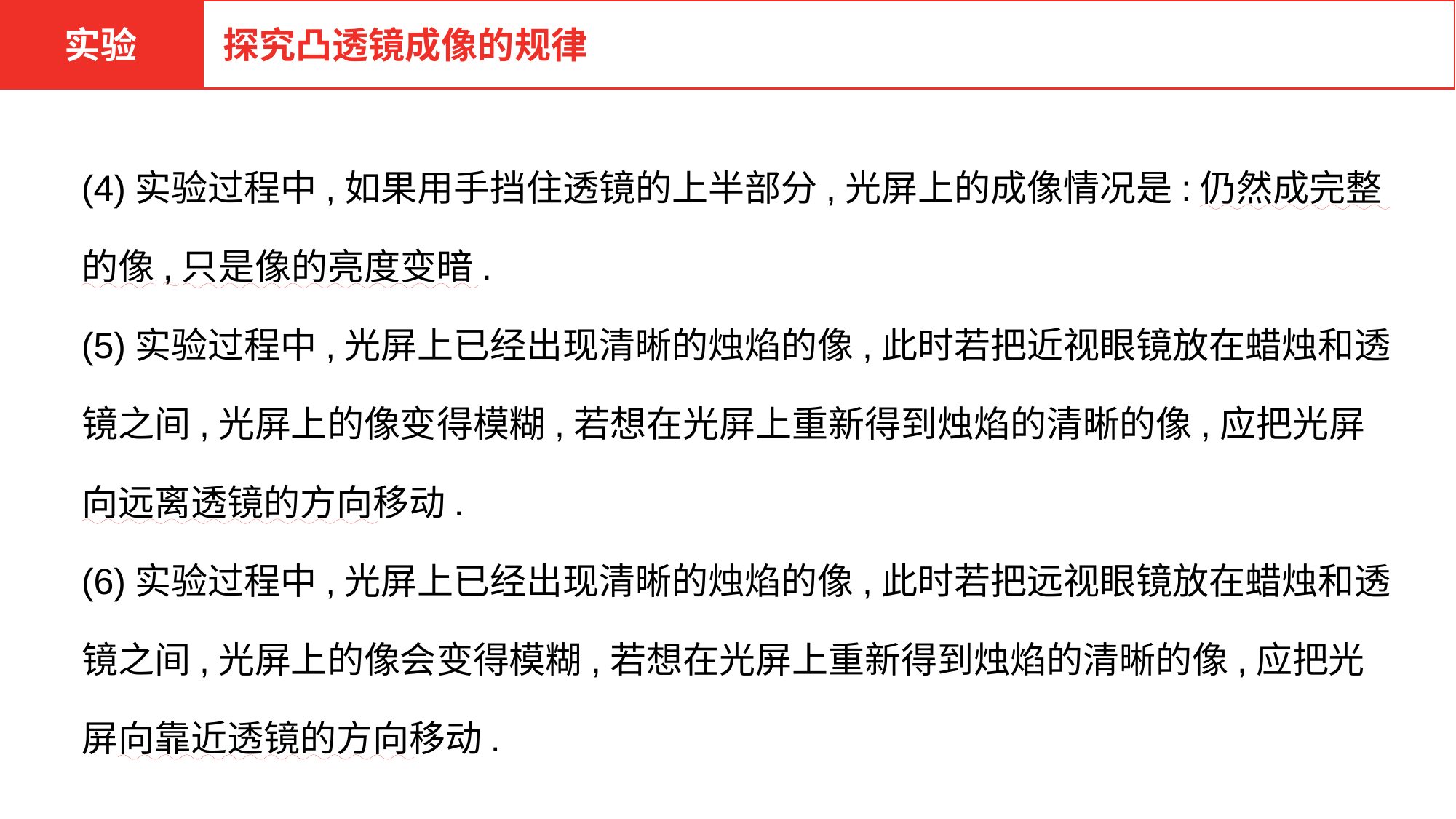

实验
探究凸透镜成像的规律
(4)实验过程中,如果用手挡住透镜的上半部分,光屏上的成像情况是:仍然成完整的像,只是像的亮度变暗.
(5)实验过程中,光屏上已经出现清晰的烛焰的像,此时若把近视眼镜放在蜡烛和透镜之间,光屏上的像变得模糊,若想在光屏上重新得到烛焰的清晰的像,应把光屏向远离透镜的方向移动.
(6)实验过程中,光屏上已经出现清晰的烛焰的像,此时若把远视眼镜放在蜡烛和透镜之间,光屏上的像会变得模糊,若想在光屏上重新得到烛焰的清晰的像,应把光屏向靠近透镜的方向移动.